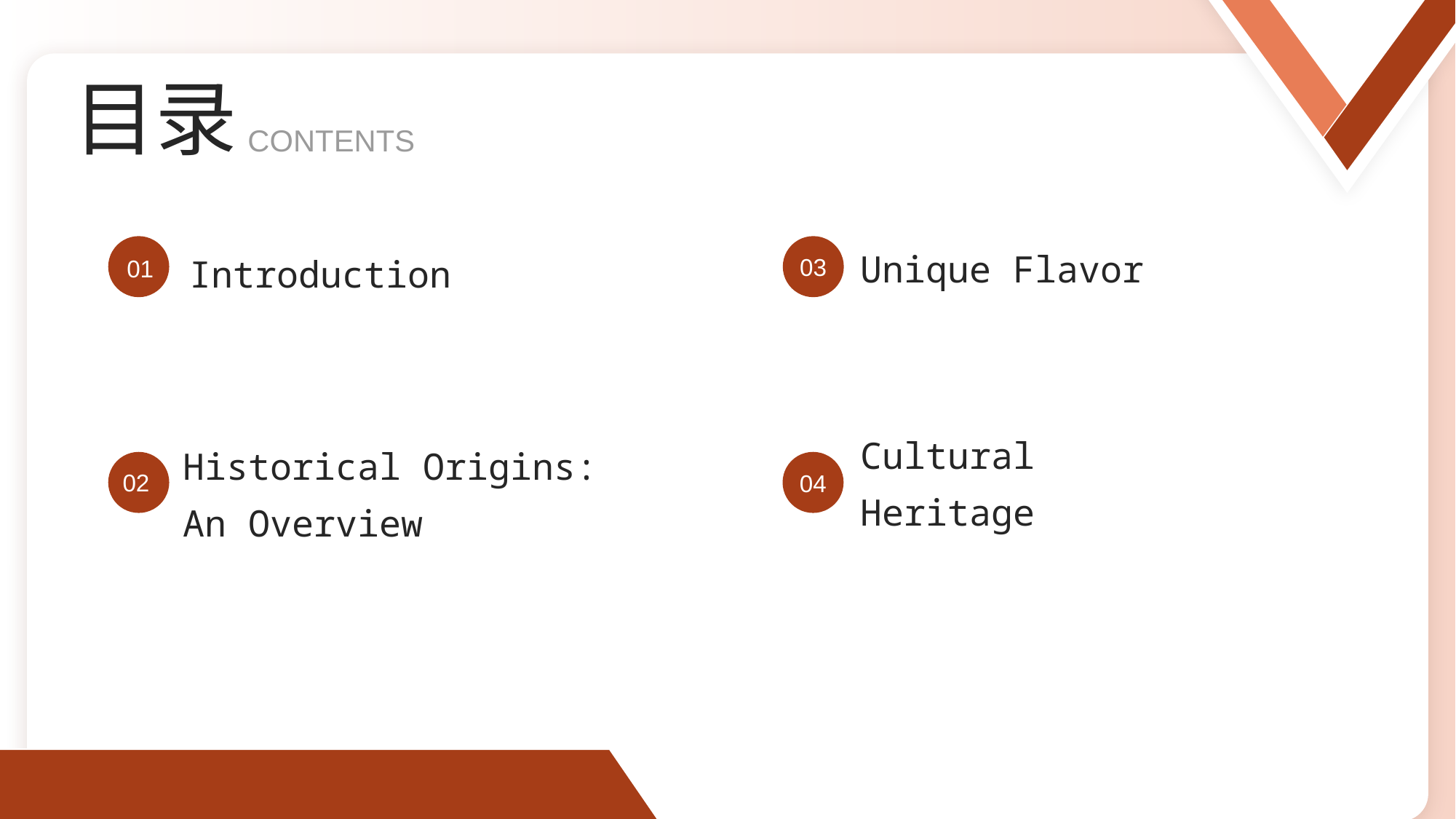

目录
CONTENTS
Unique Flavor

01
Introduction
03
Historical Origins: An Overview
Cultural Heritage

02
04